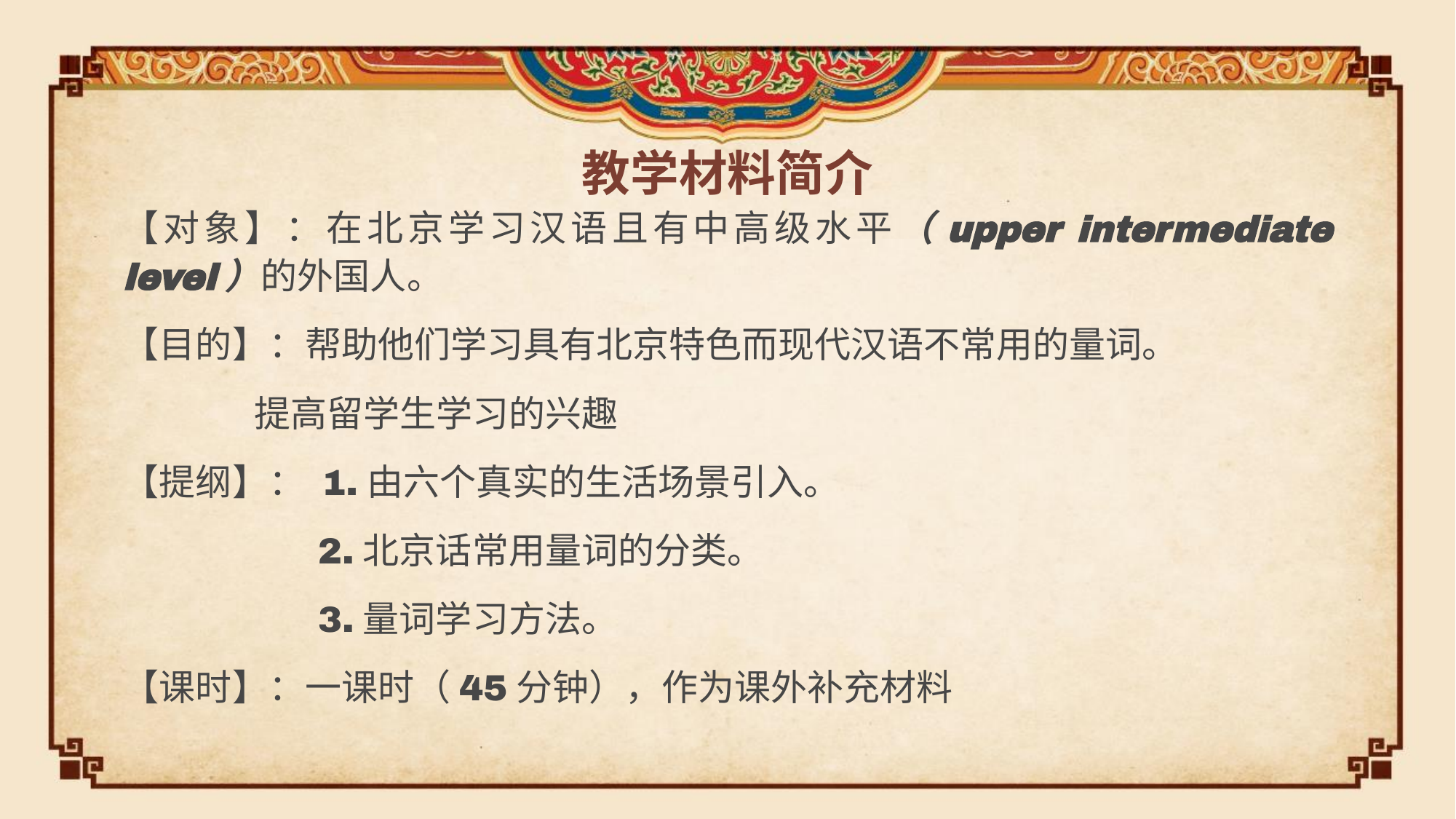

# 教学材料简介
【对象】：在北京学习汉语且有中高级水平（upper intermediate level）的外国人。
【目的】：帮助他们学习具有北京特色而现代汉语不常用的量词。
               提高留学生学习的兴趣
【提纲】： 1.由六个真实的生活场景引入。
                2.北京话常用量词的分类。
                3.量词学习方法。
【课时】：一课时（45分钟），作为课外补充材料